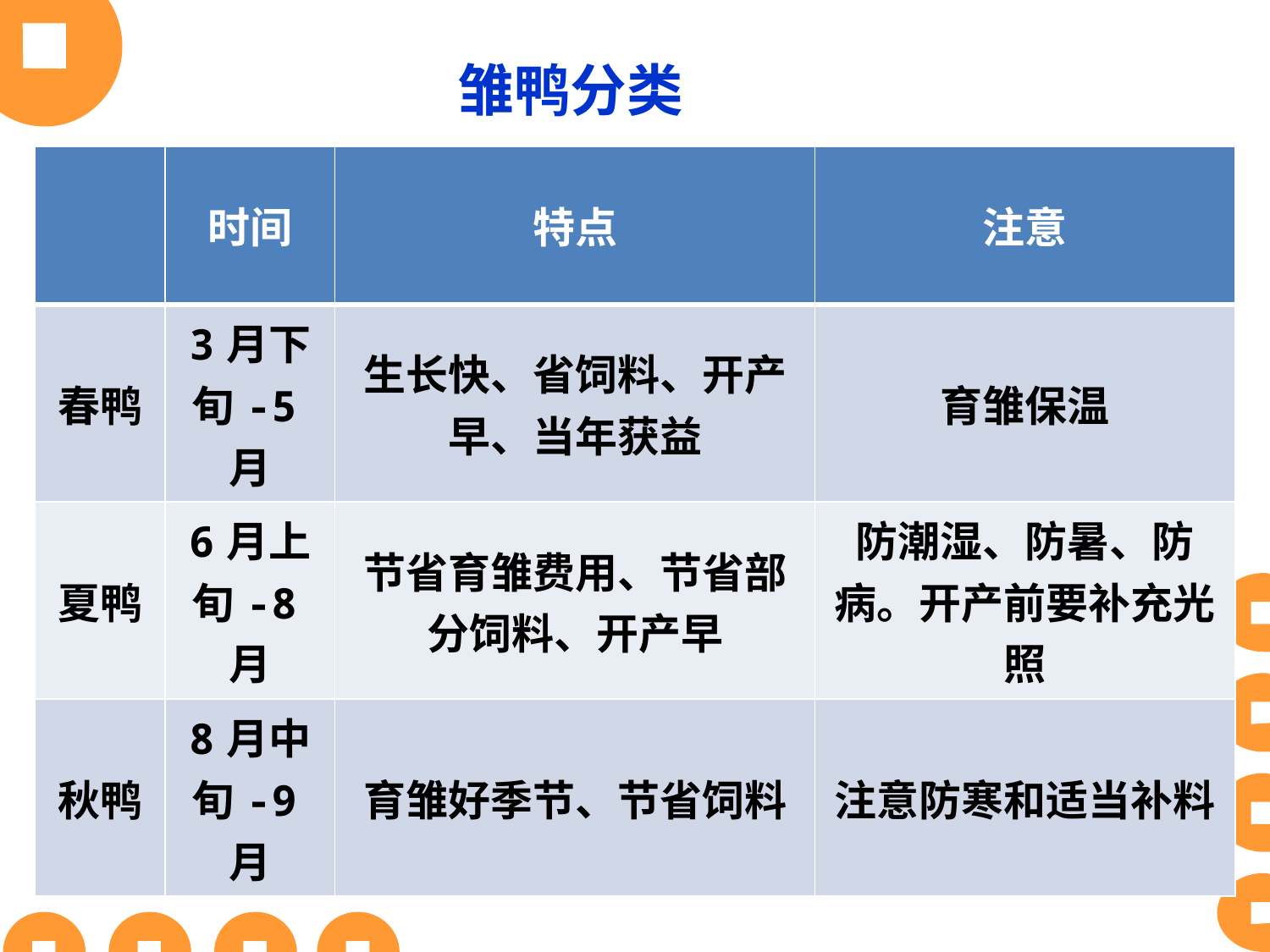

# 雏鸭分类
|  | 时间 | 特点 | 注意 |
| --- | --- | --- | --- |
| 春鸭 | 3月下旬-5月 | 生长快、省饲料、开产早、当年获益 | 育雏保温 |
| 夏鸭 | 6月上旬-8月 | 节省育雏费用、节省部分饲料、开产早 | 防潮湿、防暑、防病。开产前要补充光照 |
| 秋鸭 | 8月中旬-9月 | 育雏好季节、节省饲料 | 注意防寒和适当补料 |